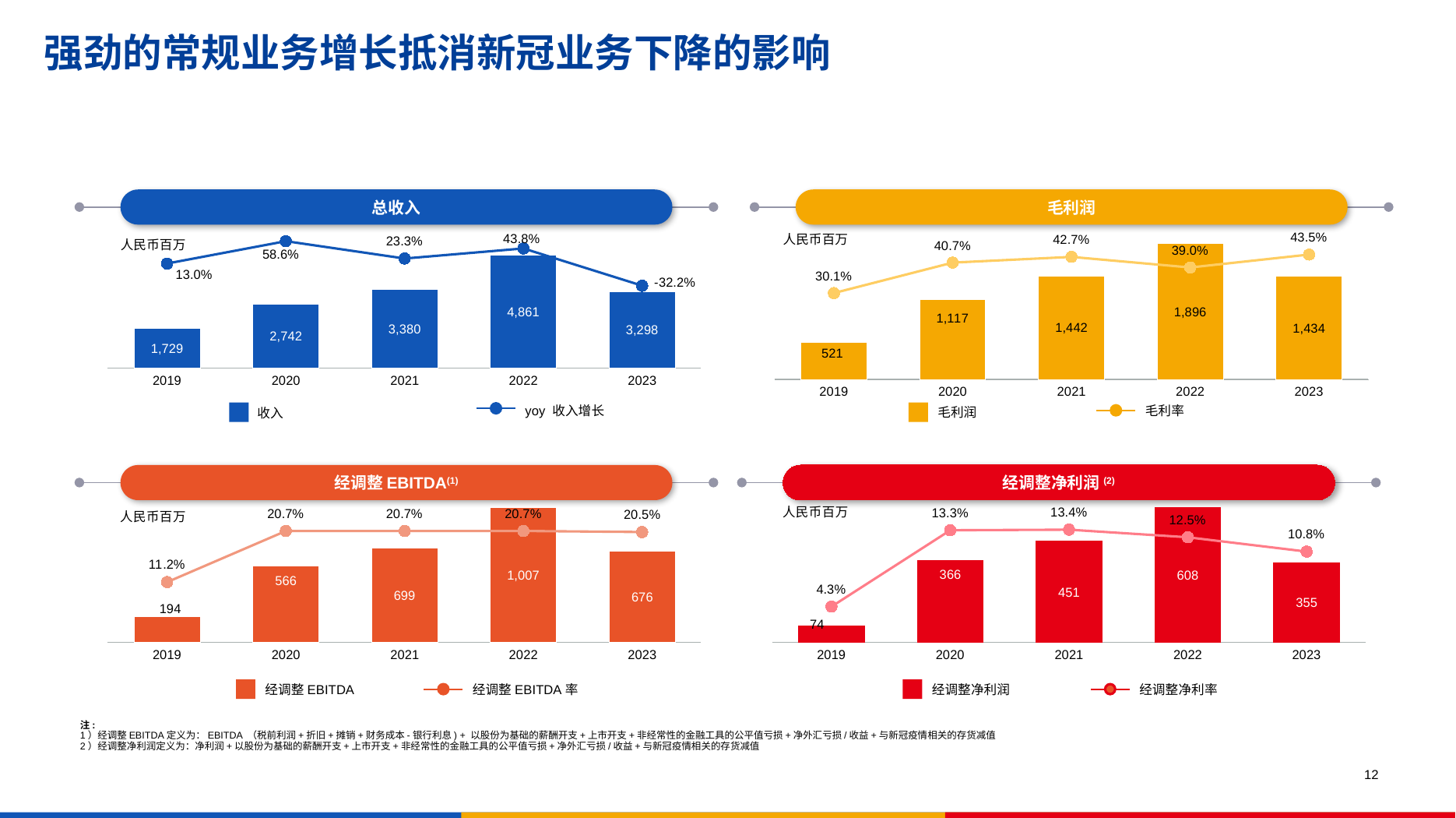

强劲的常规业务增长抵消新冠业务下降的影响
总收入
毛利润

### Chart

| Category | Gross Margin | Gross Margin |  |
|---|---|---|---|
| 2019 | 521.0 | 0.301 | None |
| 2020 | 1117.0 | 0.407 | None |
| 2021 | 1442.0 | 0.427 | None |
| 2022 | 1896.0 | 0.39 | None |
| 2023 | 1434.107 | 0.435 | None |

### Chart

| Category | Base Revenues | Covid Revenues | yoy Growth |
|---|---|---|---|
| 2019 | 1729.0 | None | 0.13006535947712417 |
| 2020 | 2742.0 | None | 0.5858877964141123 |
| 2021 | 3380.0 | None | 0.23267687819110128 |
| 2022 | 4861.0 | None | 0.4381656804733727 |
| 2023 | 3297.828 | None | -0.3215741616951244 |
人民币百万
人民币百万

收入
yoy 收入增长

毛利润
毛利率

经调整EBITDA(1)
经调整净利润(2)

### Chart

| Category | Adjusted EBITDA | Adjusted EBITDA Margin |  |
|---|---|---|---|
| 2019 | 193.61 | 0.112 | None |
| 2020 | 566.19 | 0.207 | None |
| 2021 | 699.33 | 0.207 | None |
| 2022 | 1006.85 | 0.207 | None |
| 2023 | 675.77 | 0.205 | None |

### Chart

| Category | Adjusted Net Profit | Adjusted Net Profit Margin |  |
|---|---|---|---|
| 2019 | 73.61 | 0.042573742047426255 | None |
| 2020 | 365.61 | 0.13333698030634575 | None |
| 2021 | 451.29 | 0.134 | None |
| 2022 | 608.09 | 0.125 | None |
| 2023 | 355.03 | 0.108 | None |
经调整EBITDA

经调整净利润
经调整EBITDA率

经调整净利率

注:
1）经调整EBITDA定义为：EBITDA （税前利润+折旧+摊销+财务成本-银行利息) + 以股份为基础的薪酬开支+上市开支+非经常性的金融工具的公平值亏损+净外汇亏损/收益+与新冠疫情相关的存货减值
2）经调整净利润定义为：净利润+以股份为基础的薪酬开支+上市开支+非经常性的金融工具的公平值亏损+净外汇亏损/收益+与新冠疫情相关的存货减值
12